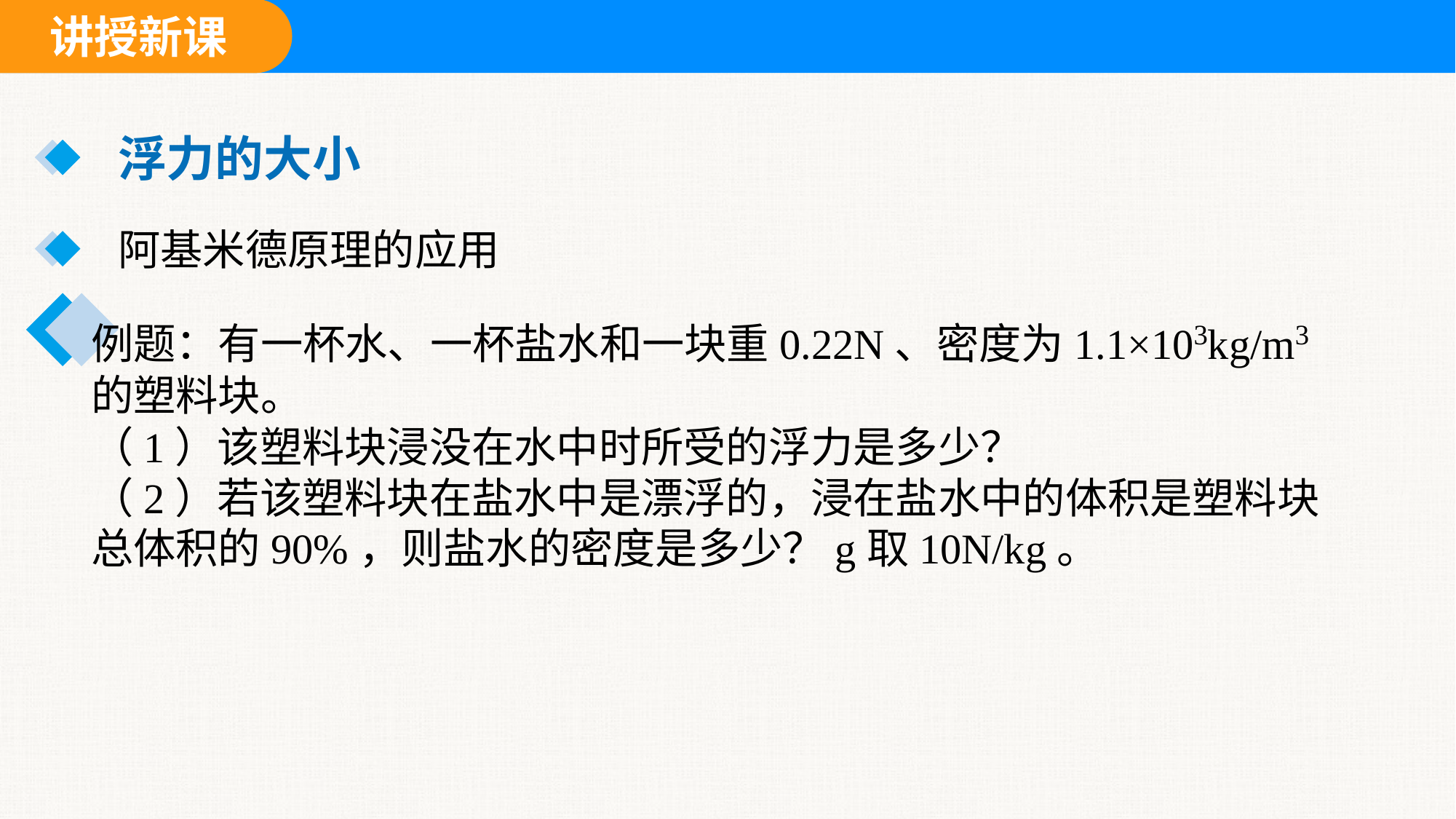

浮力的大小

阿基米德原理的应用

例题：有一杯水、一杯盐水和一块重0.22N、密度为1.1×103kg/m3的塑料块。
（1）该塑料块浸没在水中时所受的浮力是多少？
（2）若该塑料块在盐水中是漂浮的，浸在盐水中的体积是塑料块总体积的90%，则盐水的密度是多少？g取10N/kg。